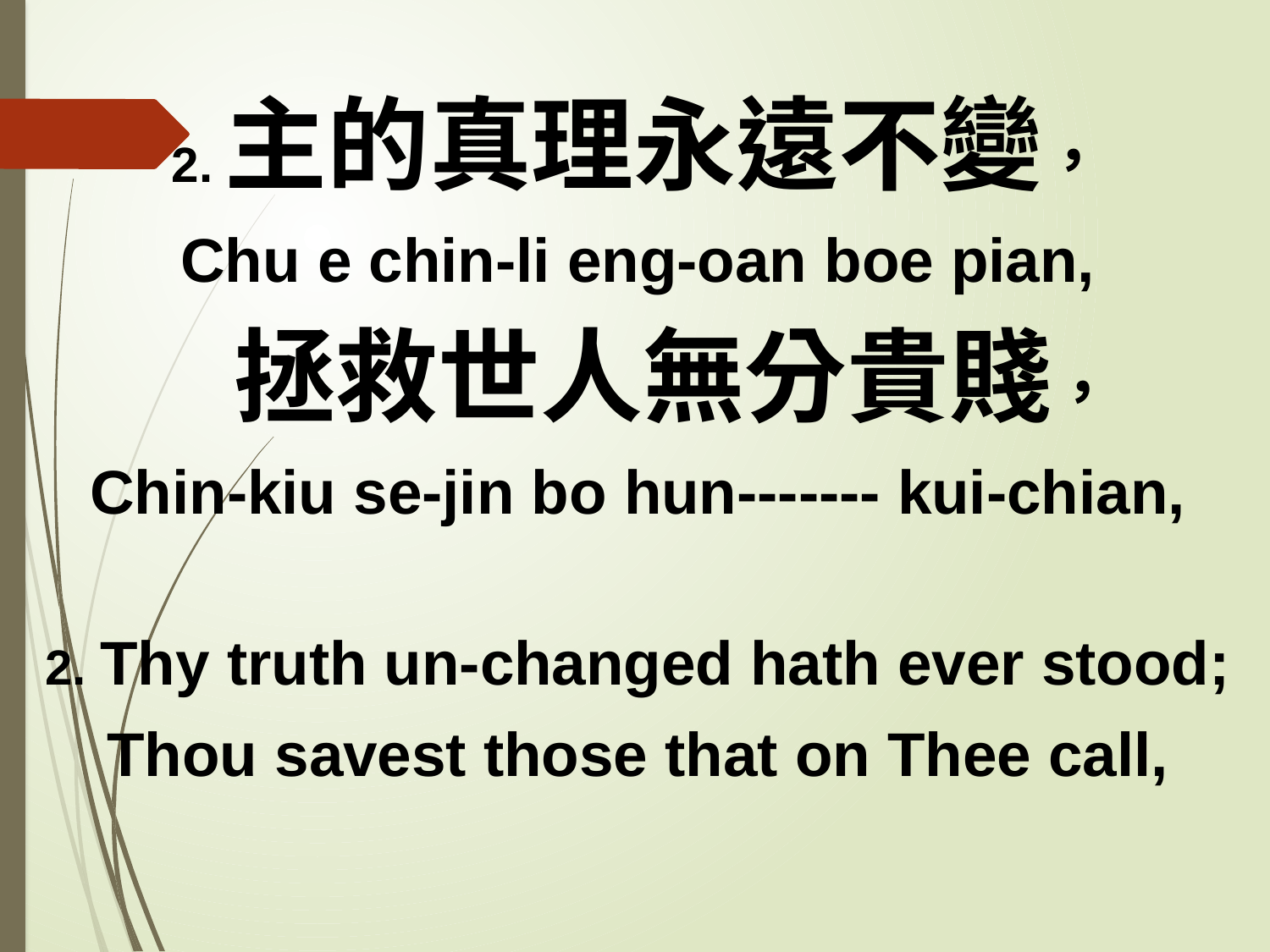

2.主的真理永遠不變，
Chu e chin-li eng-oan boe pian,
  拯救世人無分貴賤，
Chin-kiu se-jin bo hun------- kui-chian,

2. Thy truth un-changed hath ever stood;
Thou savest those that on Thee call,